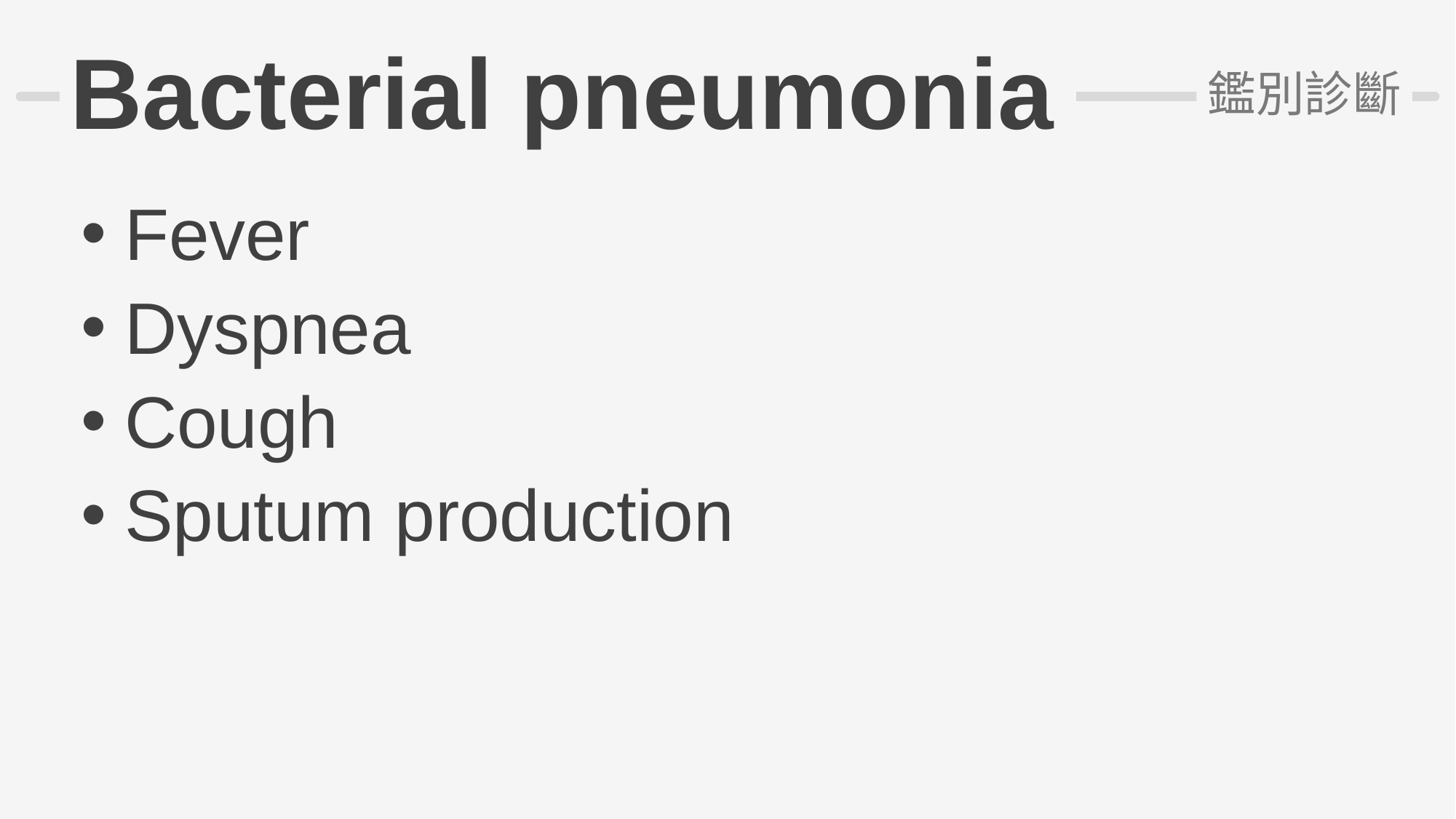

# Bacterial pneumonia
鑑別診斷
Fever
Dyspnea
Cough
Sputum production